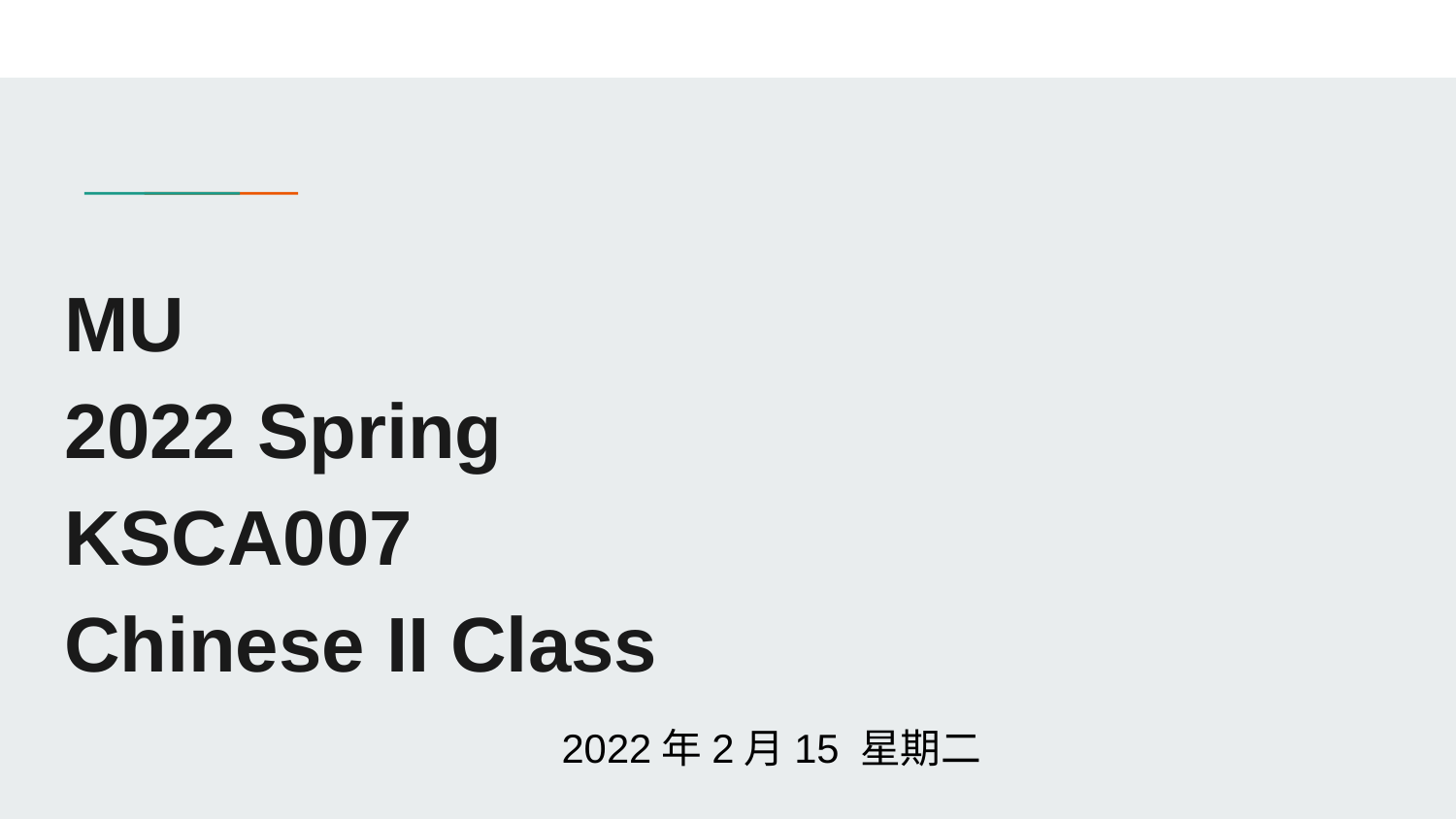

# MU
2022 Spring
KSCA007
Chinese II Class

2022年2月15 星期二